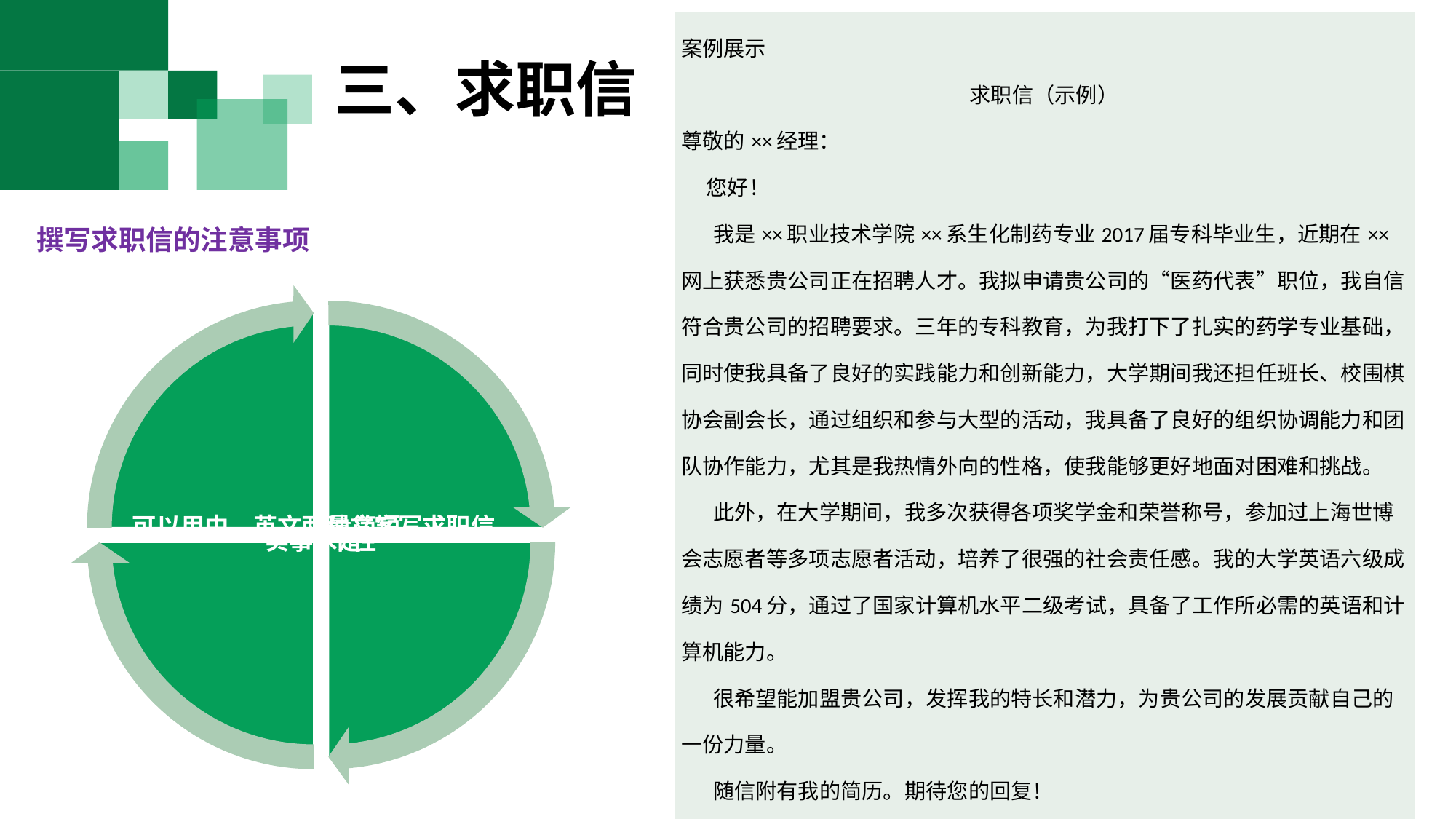

| 案例展示 求职信（示例） 尊敬的××经理： 您好！ 我是××职业技术学院××系生化制药专业2017届专科毕业生，近期在××网上获悉贵公司正在招聘人才。我拟申请贵公司的“医药代表”职位，我自信符合贵公司的招聘要求。三年的专科教育，为我打下了扎实的药学专业基础，同时使我具备了良好的实践能力和创新能力，大学期间我还担任班长、校围棋协会副会长，通过组织和参与大型的活动，我具备了良好的组织协调能力和团队协作能力，尤其是我热情外向的性格，使我能够更好地面对困难和挑战。 此外，在大学期间，我多次获得各项奖学金和荣誉称号，参加过上海世博会志愿者等多项志愿者活动，培养了很强的社会责任感。我的大学英语六级成绩为504分，通过了国家计算机水平二级考试，具备了工作所必需的英语和计算机能力。 很希望能加盟贵公司，发挥我的特长和潜力，为贵公司的发展贡献自己的一份力量。 随信附有我的简历。期待您的回复！ 此致 敬礼 求职人：××× 2017年3月25日 |
| --- |
三、求职信

撰写求职信的注意事项
篇幅尽量简短
突出个性
实事求是
可以用中、英文两种文字写求职信